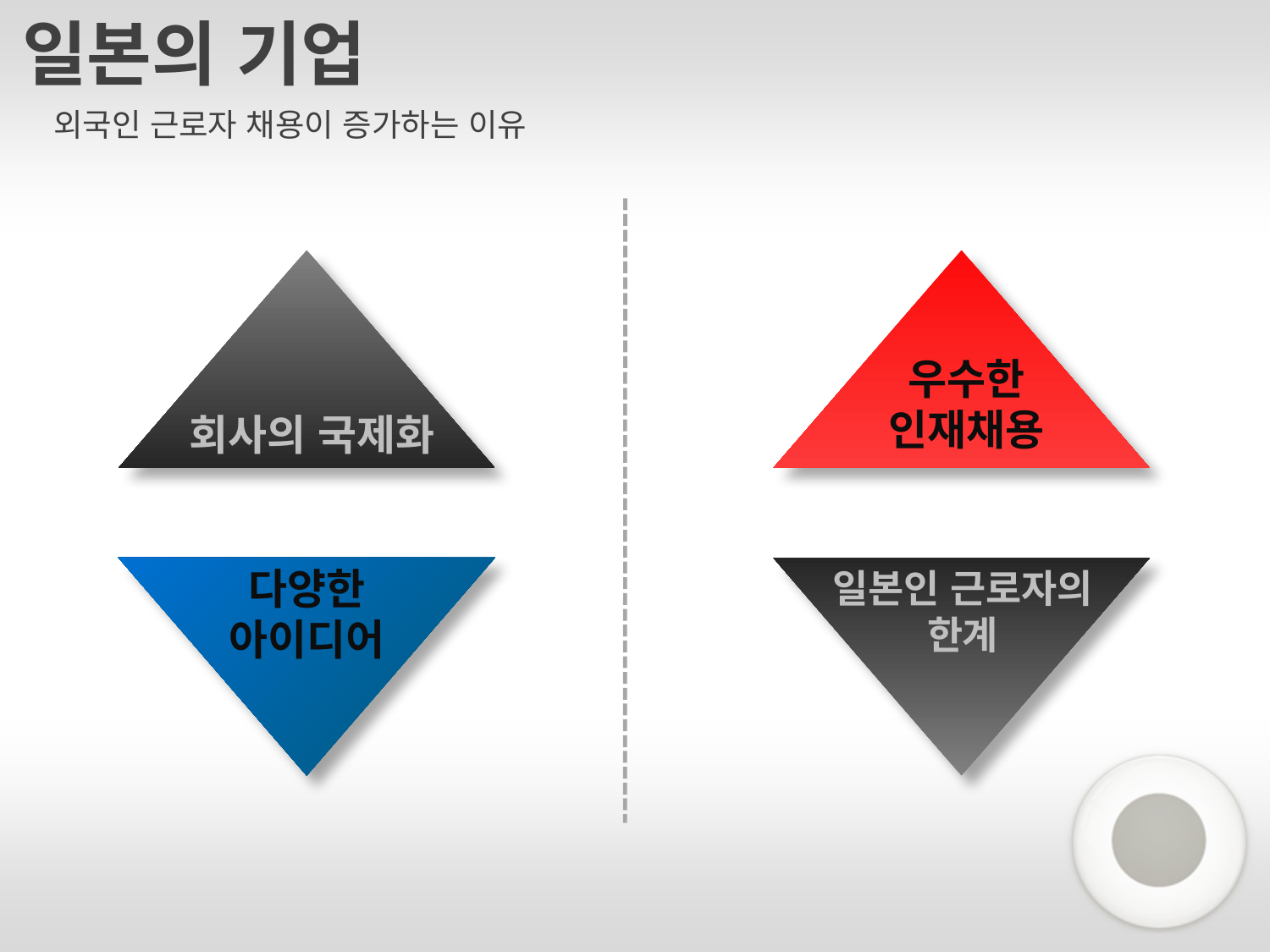

일본의 기업
외국인 근로자 채용이 증가하는 이유

우수한
인재채용

회사의 국제화
다양한
아이디어
일본인 근로자의
한계